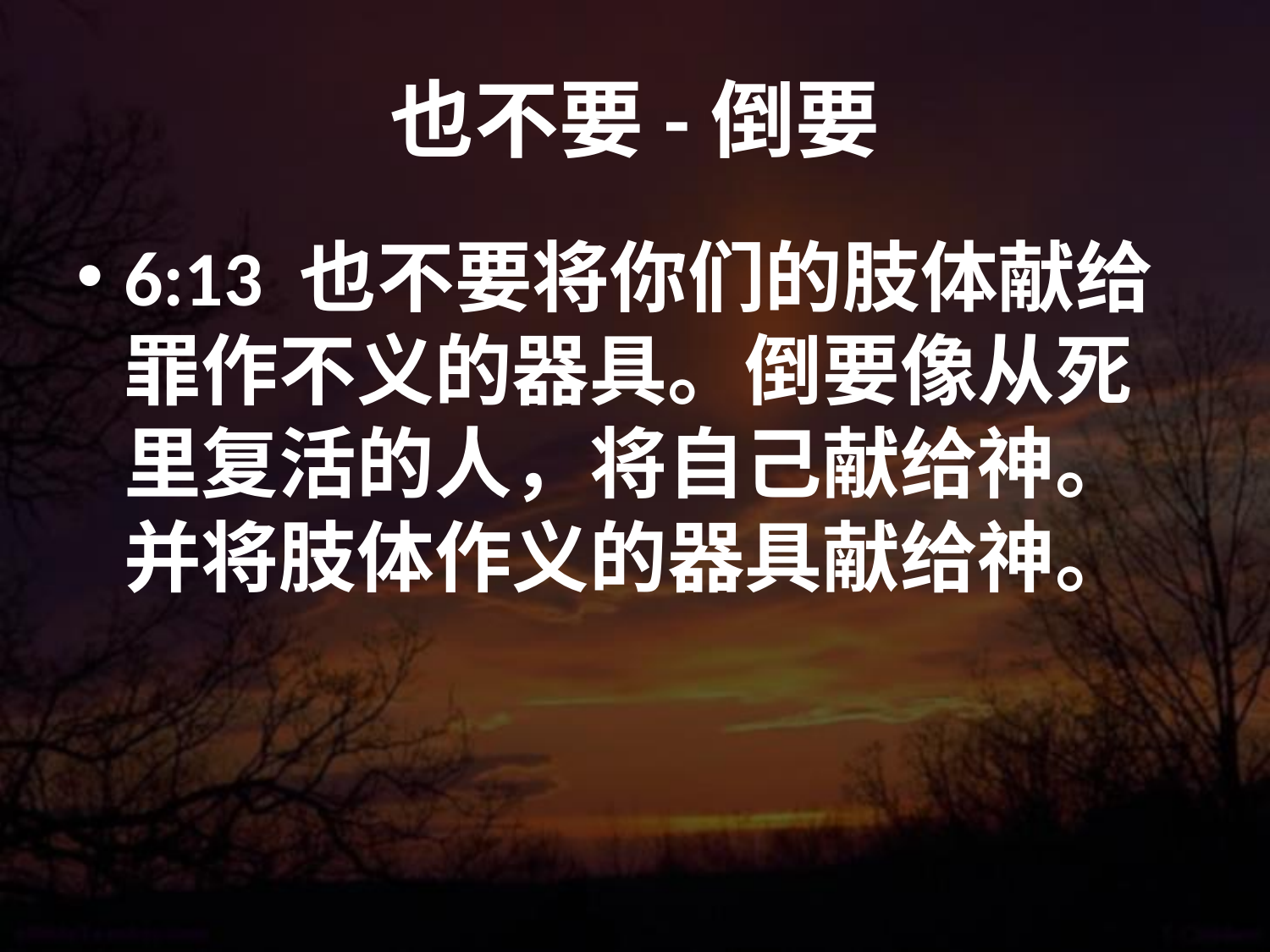

# 也不要-倒要
6:13 也不要将你们的肢体献给罪作不义的器具。倒要像从死里复活的人，将自己献给神。并将肢体作义的器具献给神。